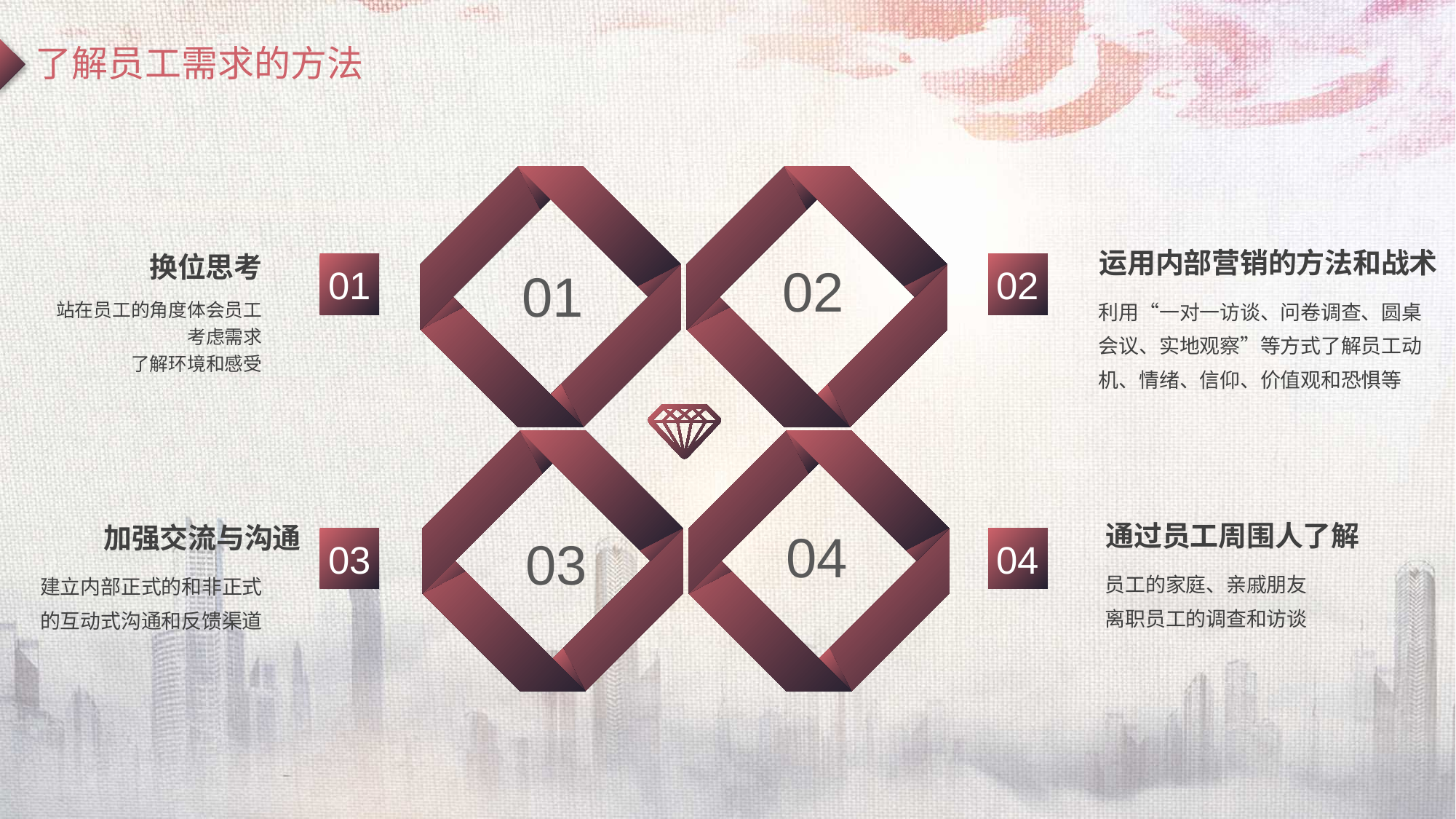

了解员工需求的方法

02
01
04
03

运用内部营销的方法和战术
利用“一对一访谈、问卷调查、圆桌会议、实地观察”等方式了解员工动机、情绪、信仰、价值观和恐惧等
换位思考
站在员工的角度体会员工
考虑需求
了解环境和感受
01
02
通过员工周围人了解
员工的家庭、亲戚朋友
离职员工的调查和访谈

加强交流与沟通
建立内部正式的和非正式的互动式沟通和反馈渠道
03
04